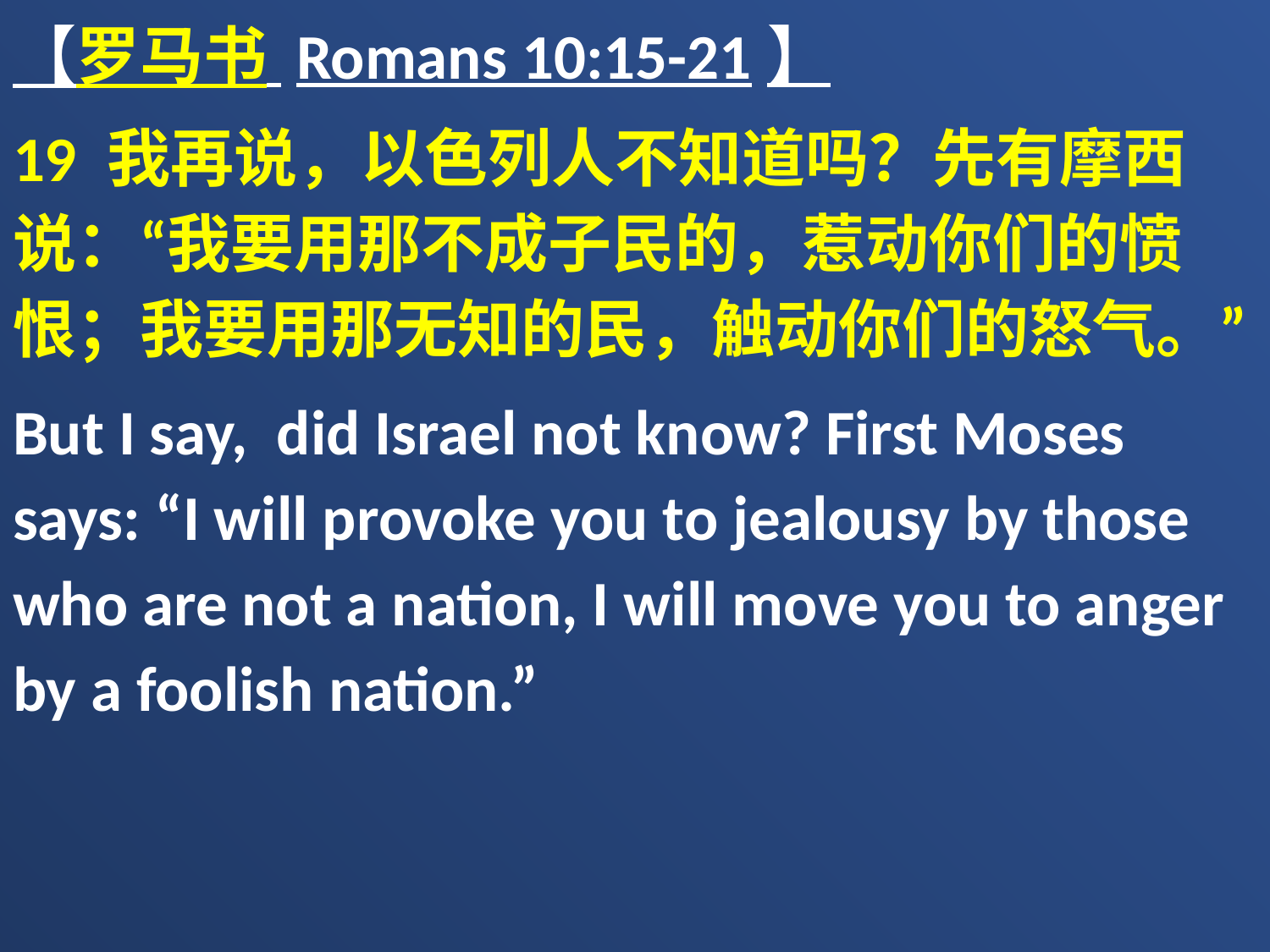

【罗马书 Romans 10:15-21】
19 我再说，以色列人不知道吗？先有摩西说：“我要用那不成子民的，惹动你们的愤恨；我要用那无知的民，触动你们的怒气。”
But I say,  did Israel not know? First Moses says: “I will provoke you to jealousy by those who are not a nation, I will move you to anger by a foolish nation.”